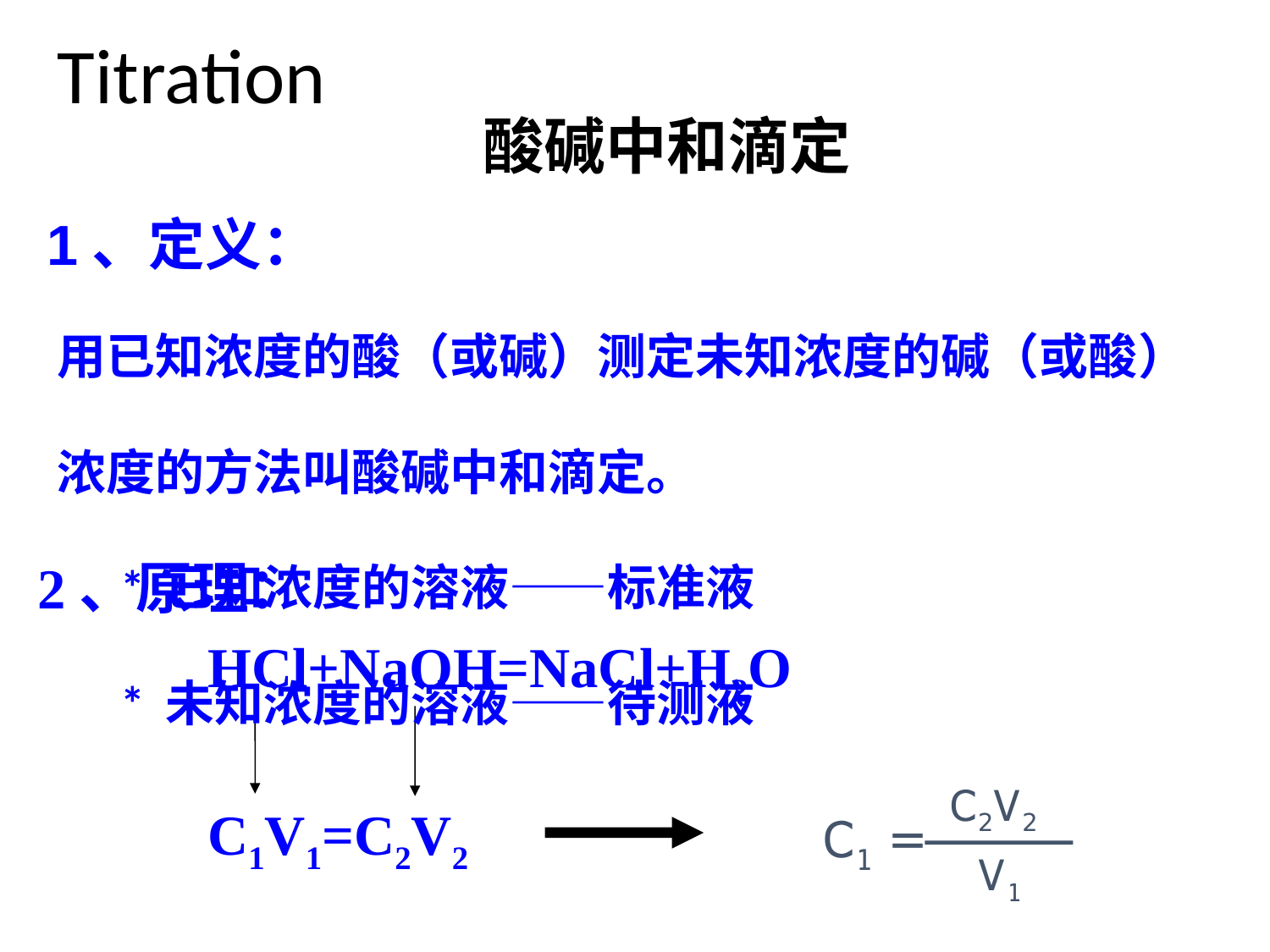

酸碱中和滴定
Titration
1、定义：
用已知浓度的酸（或碱）测定未知浓度的碱（或酸）浓度的方法叫酸碱中和滴定。
*已知浓度的溶液——标准液
*未知浓度的溶液——待测液
2、原理：
            HCl+NaOH=NaCl+H2O

            C1V1=C2V2

C2V2
C1＝

V1